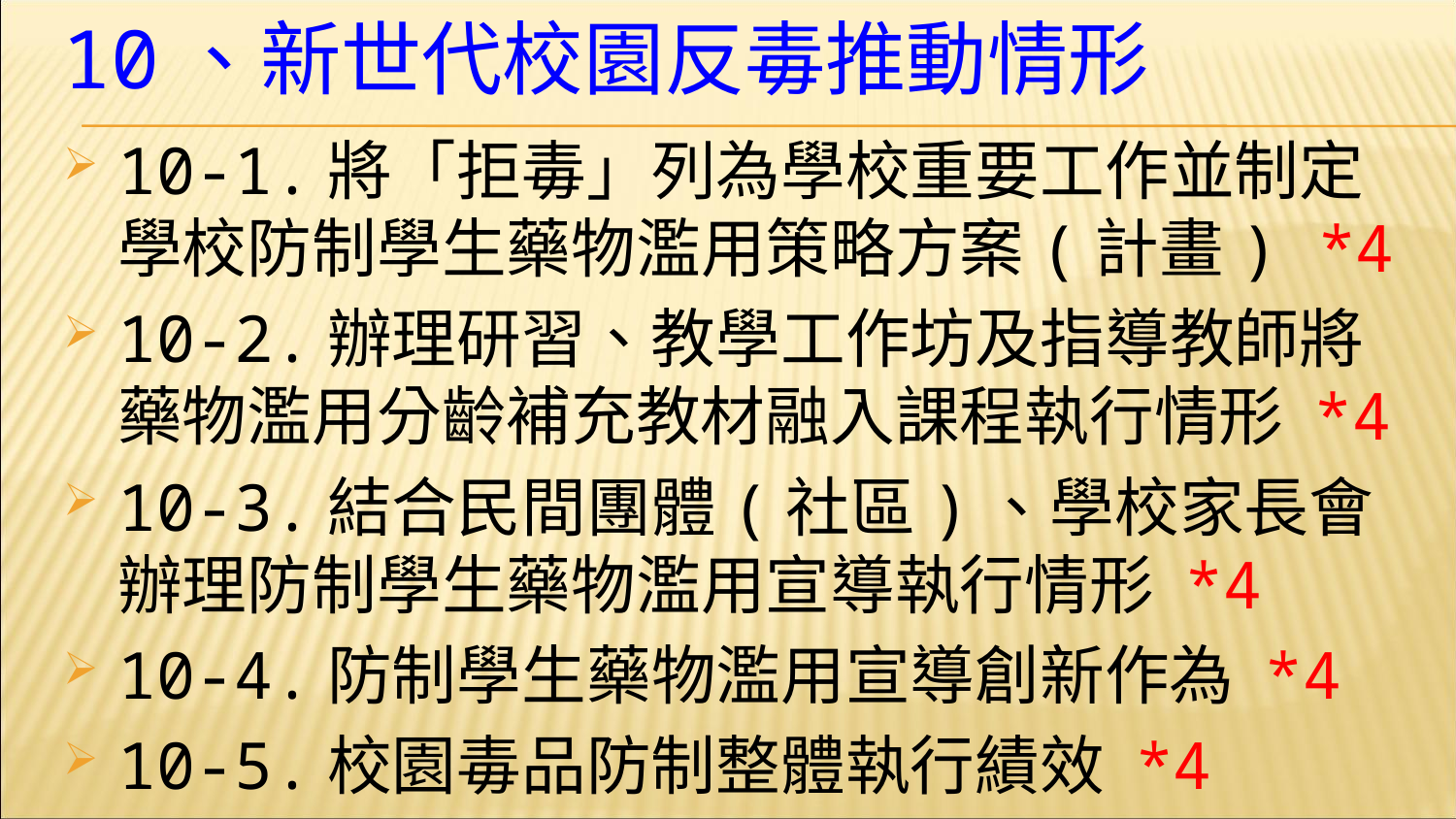

# 10、新世代校園反毒推動情形
10-1.將「拒毒」列為學校重要工作並制定學校防制學生藥物濫用策略方案(計畫) *4
10-2.辦理研習、教學工作坊及指導教師將藥物濫用分齡補充教材融入課程執行情形 *4
10-3.結合民間團體(社區)、學校家長會辦理防制學生藥物濫用宣導執行情形 *4
10-4.防制學生藥物濫用宣導創新作為 *4
10-5.校園毒品防制整體執行績效 *4